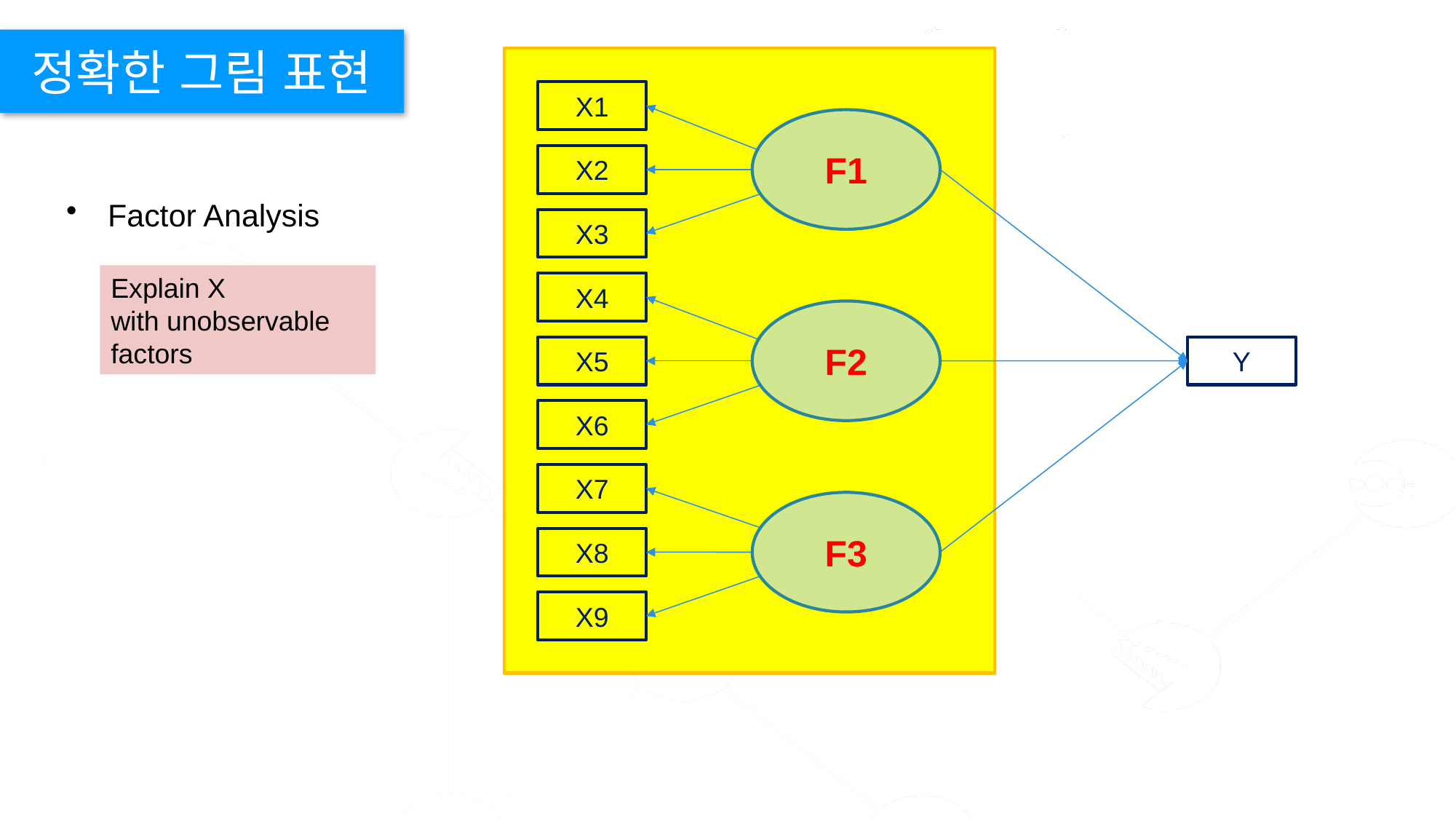

정확한 그림 표현

X1
F1
X2
Factor Analysis
X3
Explain X
with unobservable
factors
X4
F2
Y
X5
X6
X7
F3
X8
X9